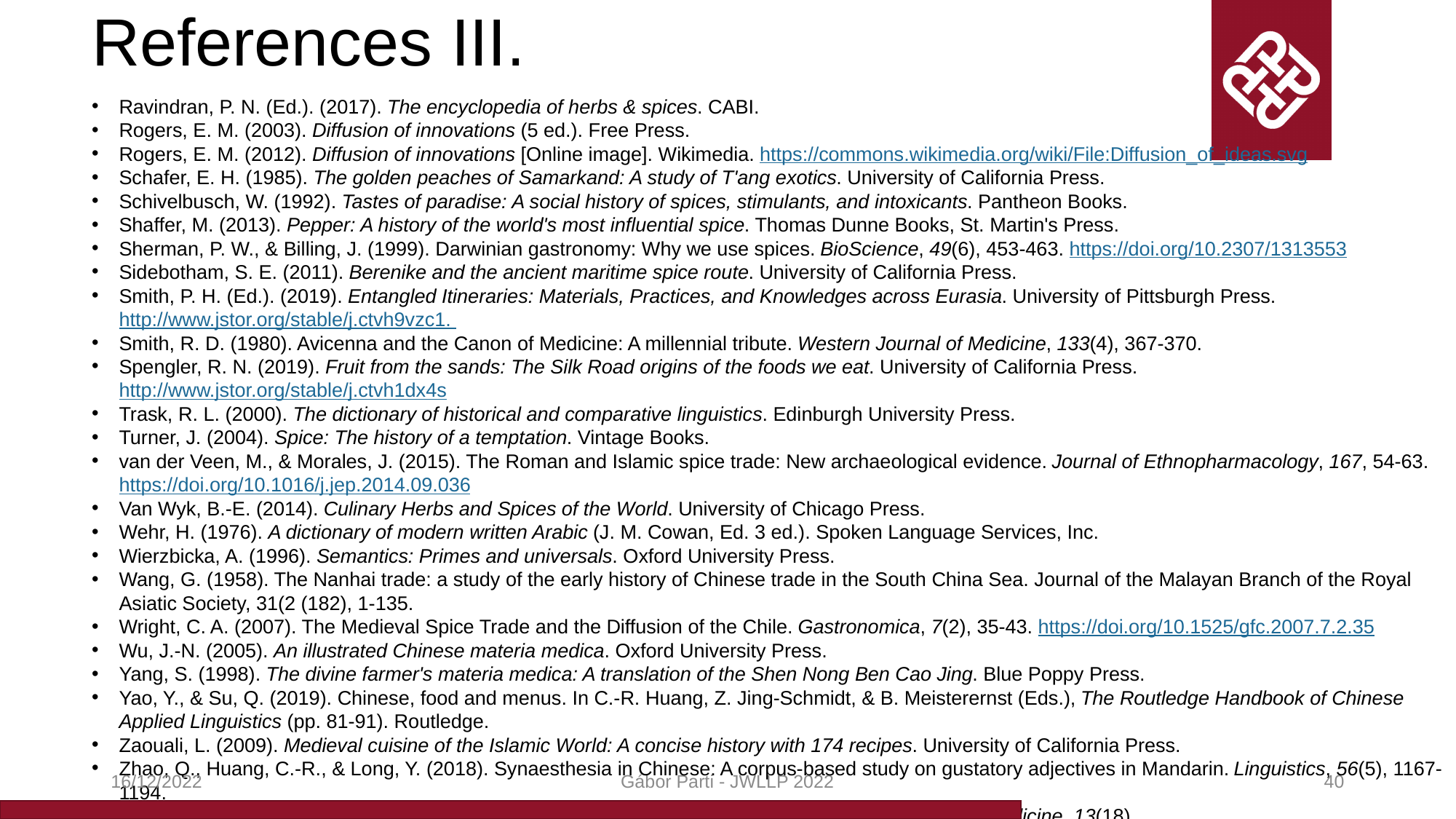

# References III.
Ravindran, P. N. (Ed.). (2017). The encyclopedia of herbs & spices. CABI.
Rogers, E. M. (2003). Diffusion of innovations (5 ed.). Free Press.
Rogers, E. M. (2012). Diffusion of innovations [Online image]. Wikimedia. https://commons.wikimedia.org/wiki/File:Diffusion_of_ideas.svg
Schafer, E. H. (1985). The golden peaches of Samarkand: A study of T'ang exotics. University of California Press.
Schivelbusch, W. (1992). Tastes of paradise: A social history of spices, stimulants, and intoxicants. Pantheon Books.
Shaffer, M. (2013). Pepper: A history of the world's most influential spice. Thomas Dunne Books, St. Martin's Press.
Sherman, P. W., & Billing, J. (1999). Darwinian gastronomy: Why we use spices. BioScience, 49(6), 453-463. https://doi.org/10.2307/1313553
Sidebotham, S. E. (2011). Berenike and the ancient maritime spice route. University of California Press.
Smith, P. H. (Ed.). (2019). Entangled Itineraries: Materials, Practices, and Knowledges across Eurasia. University of Pittsburgh Press. http://www.jstor.org/stable/j.ctvh9vzc1.
Smith, R. D. (1980). Avicenna and the Canon of Medicine: A millennial tribute. Western Journal of Medicine, 133(4), 367-370.
Spengler, R. N. (2019). Fruit from the sands: The Silk Road origins of the foods we eat. University of California Press. http://www.jstor.org/stable/j.ctvh1dx4s
Trask, R. L. (2000). The dictionary of historical and comparative linguistics. Edinburgh University Press.
Turner, J. (2004). Spice: The history of a temptation. Vintage Books.
van der Veen, M., & Morales, J. (2015). The Roman and Islamic spice trade: New archaeological evidence. Journal of Ethnopharmacology, 167, 54-63. https://doi.org/10.1016/j.jep.2014.09.036
Van Wyk, B.-E. (2014). Culinary Herbs and Spices of the World. University of Chicago Press.
Wehr, H. (1976). A dictionary of modern written Arabic (J. M. Cowan, Ed. 3 ed.). Spoken Language Services, Inc.
Wierzbicka, A. (1996). Semantics: Primes and universals. Oxford University Press.
Wang, G. (1958). The Nanhai trade: a study of the early history of Chinese trade in the South China Sea. Journal of the Malayan Branch of the Royal Asiatic Society, 31(2 (182), 1-135.
Wright, C. A. (2007). The Medieval Spice Trade and the Diffusion of the Chile. Gastronomica, 7(2), 35-43. https://doi.org/10.1525/gfc.2007.7.2.35
Wu, J.-N. (2005). An illustrated Chinese materia medica. Oxford University Press.
Yang, S. (1998). The divine farmer's materia medica: A translation of the Shen Nong Ben Cao Jing. Blue Poppy Press.
Yao, Y., & Su, Q. (2019). Chinese, food and menus. In C.-R. Huang, Z. Jing-Schmidt, & B. Meisterernst (Eds.), The Routledge Handbook of Chinese Applied Linguistics (pp. 81-91). Routledge.
Zaouali, L. (2009). Medieval cuisine of the Islamic World: A concise history with 174 recipes. University of California Press.
Zhao, Q., Huang, C.-R., & Long, Y. (2018). Synaesthesia in Chinese: A corpus-based study on gustatory adjectives in Mandarin. Linguistics, 56(5), 1167-1194.
Zhao, Z., Guo, P., & Brand, E. (2018). A concise classification of bencao (materia medica). Chinese medicine, 13(18). https://doi.org/http://dx.doi.org/10.1186/s13020-018-0176-y
Zhong, Y., & Huang, C.-R. (2020). Sweetness or Mouthfeel: A corpus-based study of the conceptualization of taste. 언어연구, 37(3), 359-387.
16/12/2022
Gábor Parti - JWLLP 2022
40